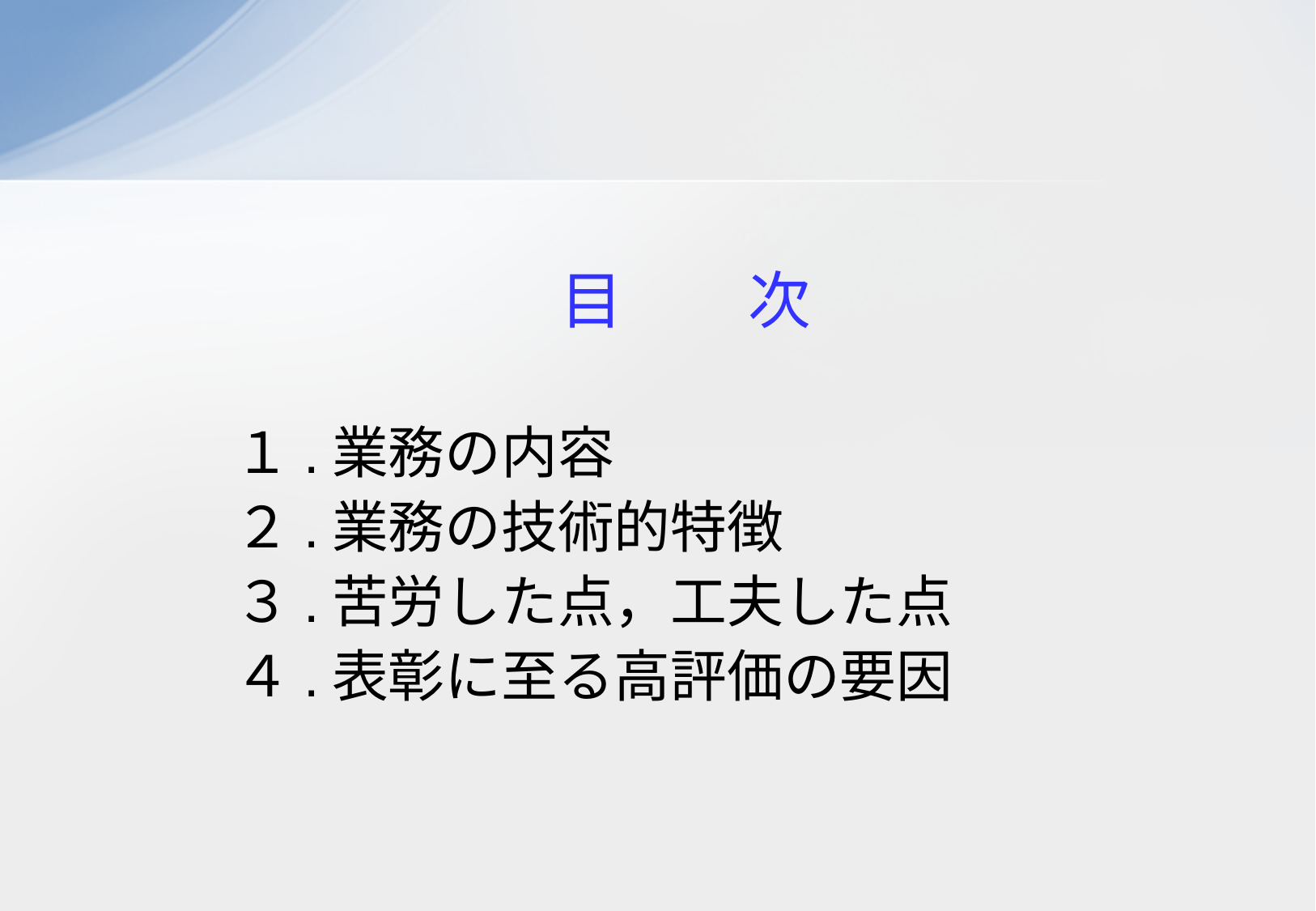

⽬　　次

１.業務の内容
２.業務の技術的特徴
３.苦労した点，⼯夫した点
４.表彰に至る高評価の要因